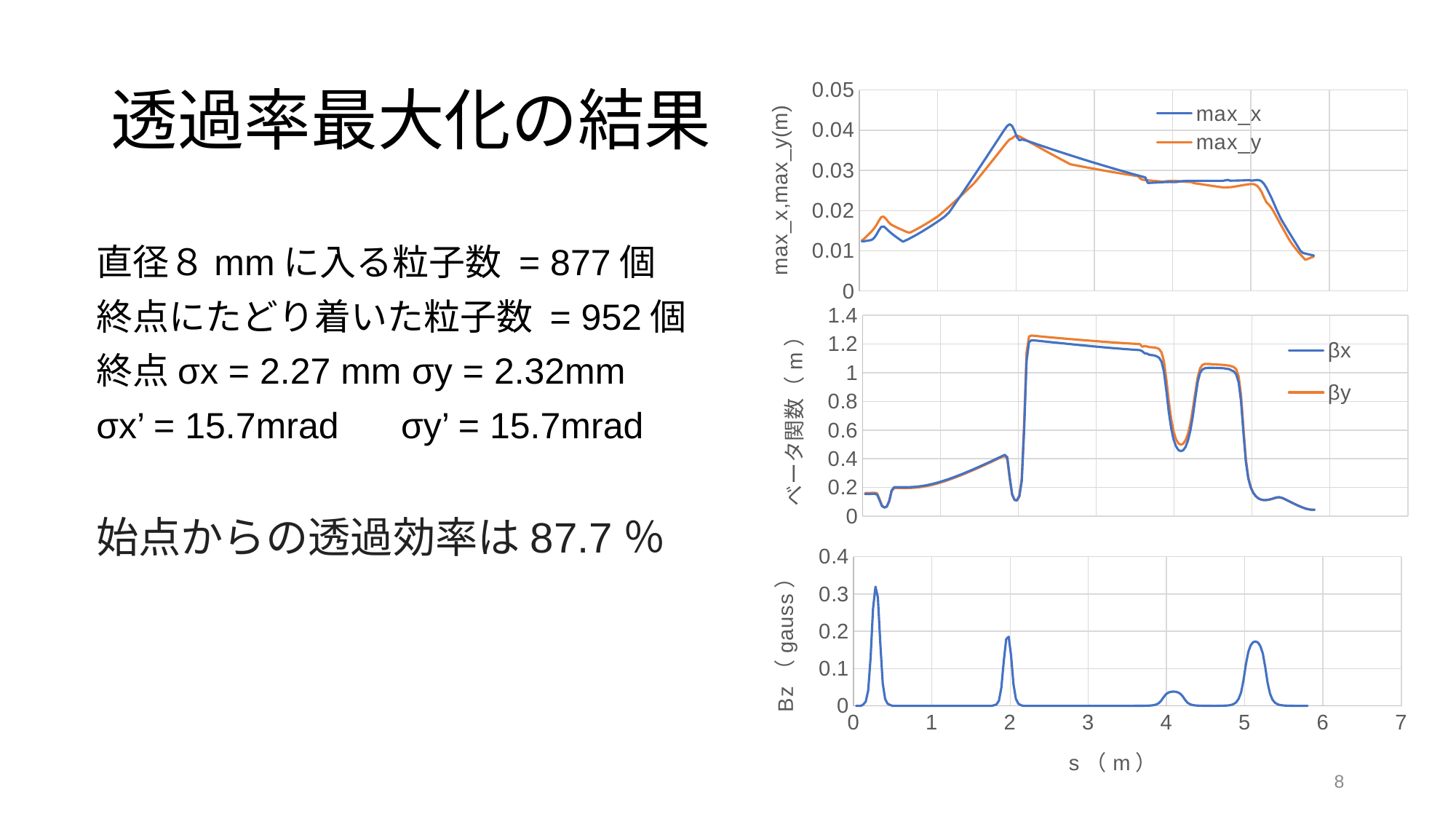

# 透過率最大化の結果

### Chart

| Category | max_x | max_y |
|---|---|---|
直径８mmに入る粒子数 = 877個
終点にたどり着いた粒子数 = 952個
終点σx = 2.27 mm σy = 2.32mm
σx’ = 15.7mrad　 σy’ = 15.7mrad

始点からの透過効率は87.7％

### Chart

| Category | βx | βy |
|---|---|---|

### Chart

| Category |  |
|---|---|
8